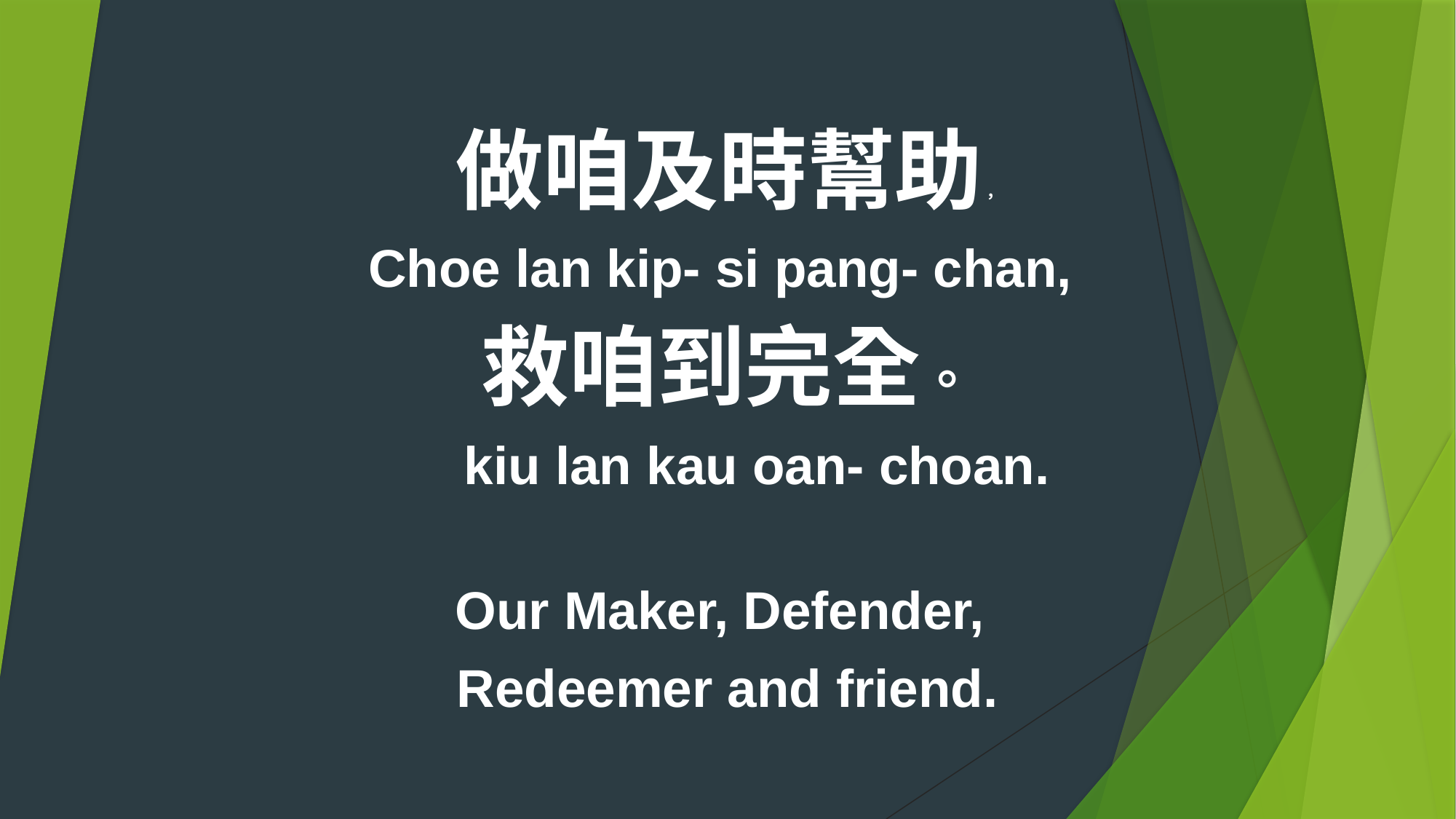

做咱及時幫助，
Choe lan kip- si pang- chan,
救咱到完全。
    kiu lan kau oan- choan.

Our Maker, Defender,
Redeemer and friend.